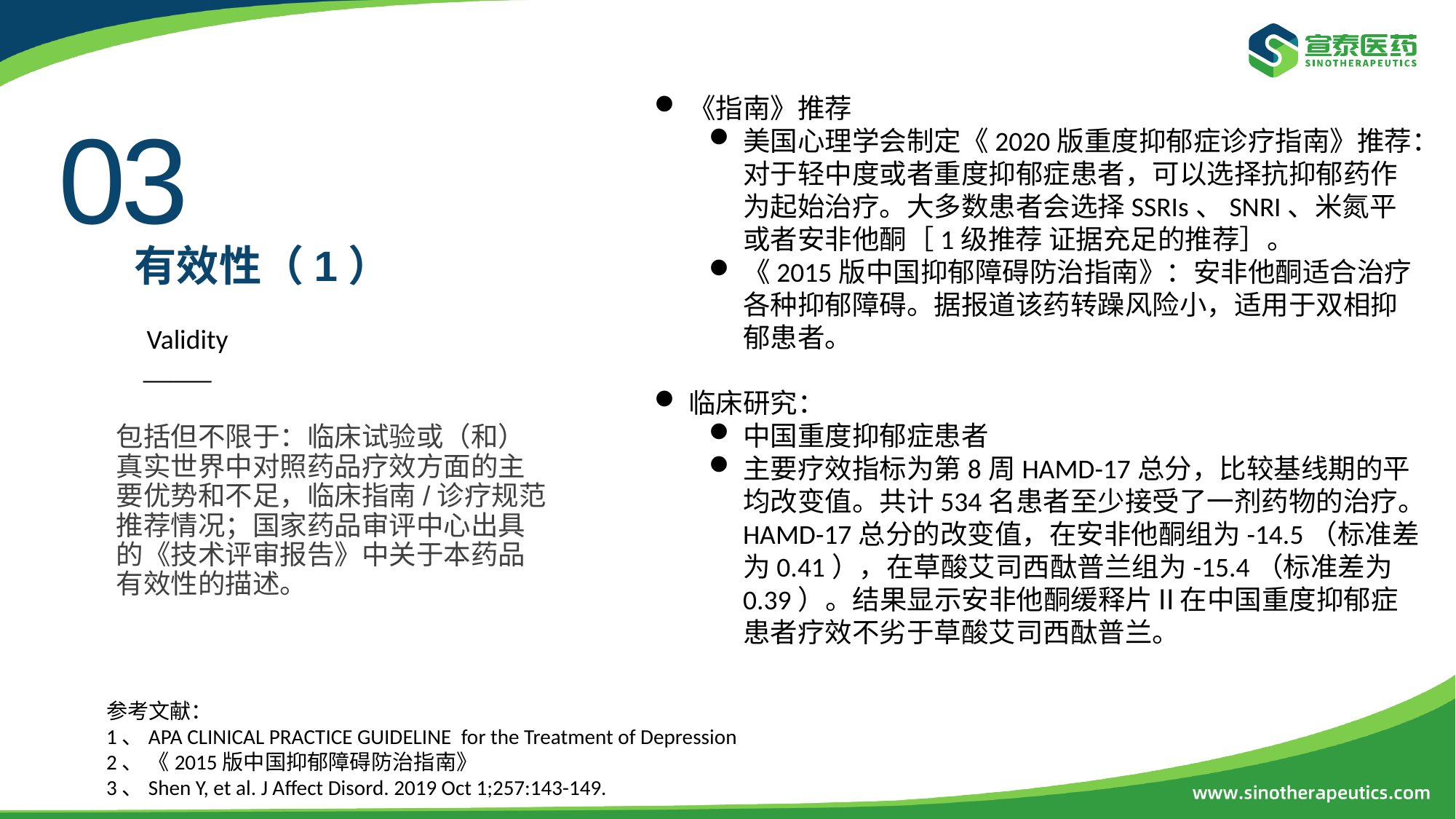

《指南》推荐
美国心理学会制定《2020版重度抑郁症诊疗指南》推荐：对于轻中度或者重度抑郁症患者，可以选择抗抑郁药作为起始治疗。大多数患者会选择SSRIs、SNRI、米氮平或者安非他酮［1级推荐 证据充足的推荐］。
《2015版中国抑郁障碍防治指南》：安非他酮适合治疗各种抑郁障碍。据报道该药转躁风险小，适用于双相抑郁患者。

临床研究：
中国重度抑郁症患者
主要疗效指标为第8周HAMD-17总分，比较基线期的平均改变值。共计534名患者至少接受了一剂药物的治疗。HAMD-17总分的改变值，在安非他酮组为-14.5（标准差为0.41），在草酸艾司西酞普兰组为-15.4（标准差为0.39）。结果显示安非他酮缓释片Ⅱ在中国重度抑郁症患者疗效不劣于草酸艾司西酞普兰。
03
有效性（1）
Validity
─────
包括但不限于：临床试验或（和）真实世界中对照药品疗效方面的主要优势和不足，临床指南/诊疗规范推荐情况；国家药品审评中心出具的《技术评审报告》中关于本药品有效性的描述。
参考文献：
1、APA CLINICAL PRACTICE GUIDELINE  for the Treatment of Depression
2、 《2015版中国抑郁障碍防治指南》
3、Shen Y, et al. J Affect Disord. 2019 Oct 1;257:143-149.